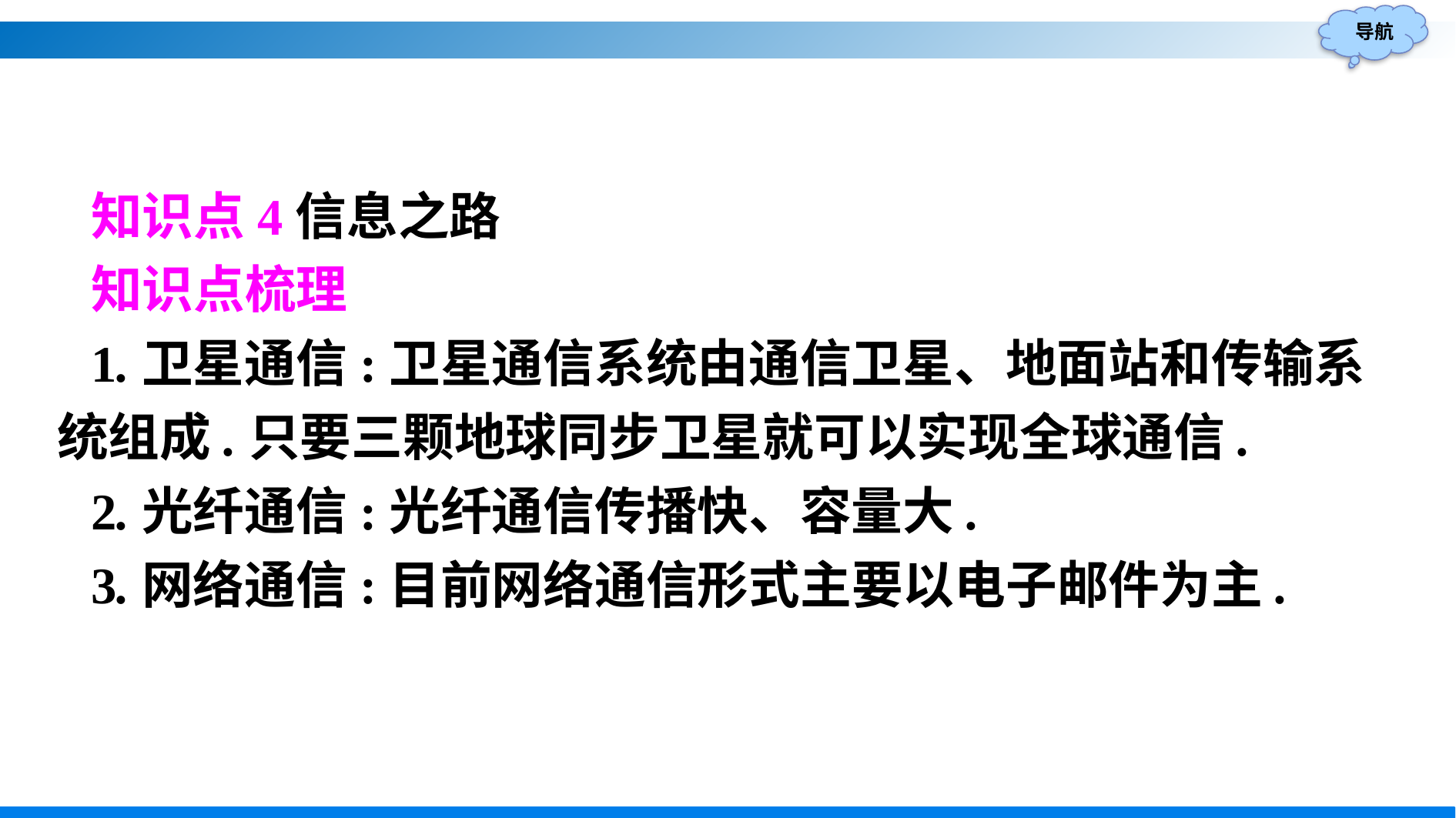

知识点4信息之路
知识点梳理
1.卫星通信:卫星通信系统由通信卫星、地面站和传输系统组成.只要三颗地球同步卫星就可以实现全球通信.
2.光纤通信:光纤通信传播快、容量大.
3.网络通信:目前网络通信形式主要以电子邮件为主.